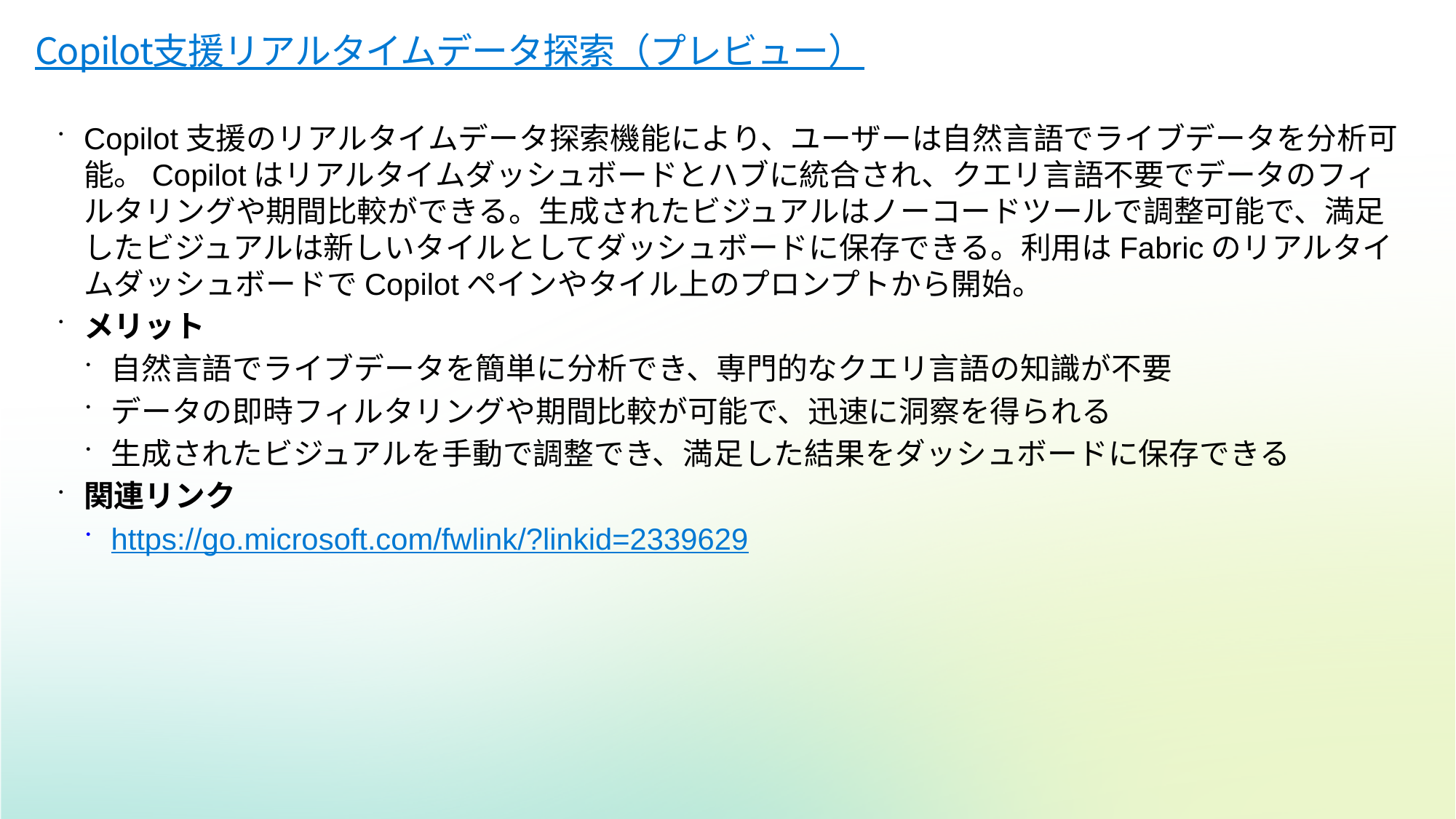

# Copilot支援リアルタイムデータ探索（プレビュー）
Copilot支援のリアルタイムデータ探索機能により、ユーザーは自然言語でライブデータを分析可能。Copilotはリアルタイムダッシュボードとハブに統合され、クエリ言語不要でデータのフィルタリングや期間比較ができる。生成されたビジュアルはノーコードツールで調整可能で、満足したビジュアルは新しいタイルとしてダッシュボードに保存できる。利用はFabricのリアルタイムダッシュボードでCopilotペインやタイル上のプロンプトから開始。
メリット
自然言語でライブデータを簡単に分析でき、専門的なクエリ言語の知識が不要
データの即時フィルタリングや期間比較が可能で、迅速に洞察を得られる
生成されたビジュアルを手動で調整でき、満足した結果をダッシュボードに保存できる
関連リンク
https://go.microsoft.com/fwlink/?linkid=2339629